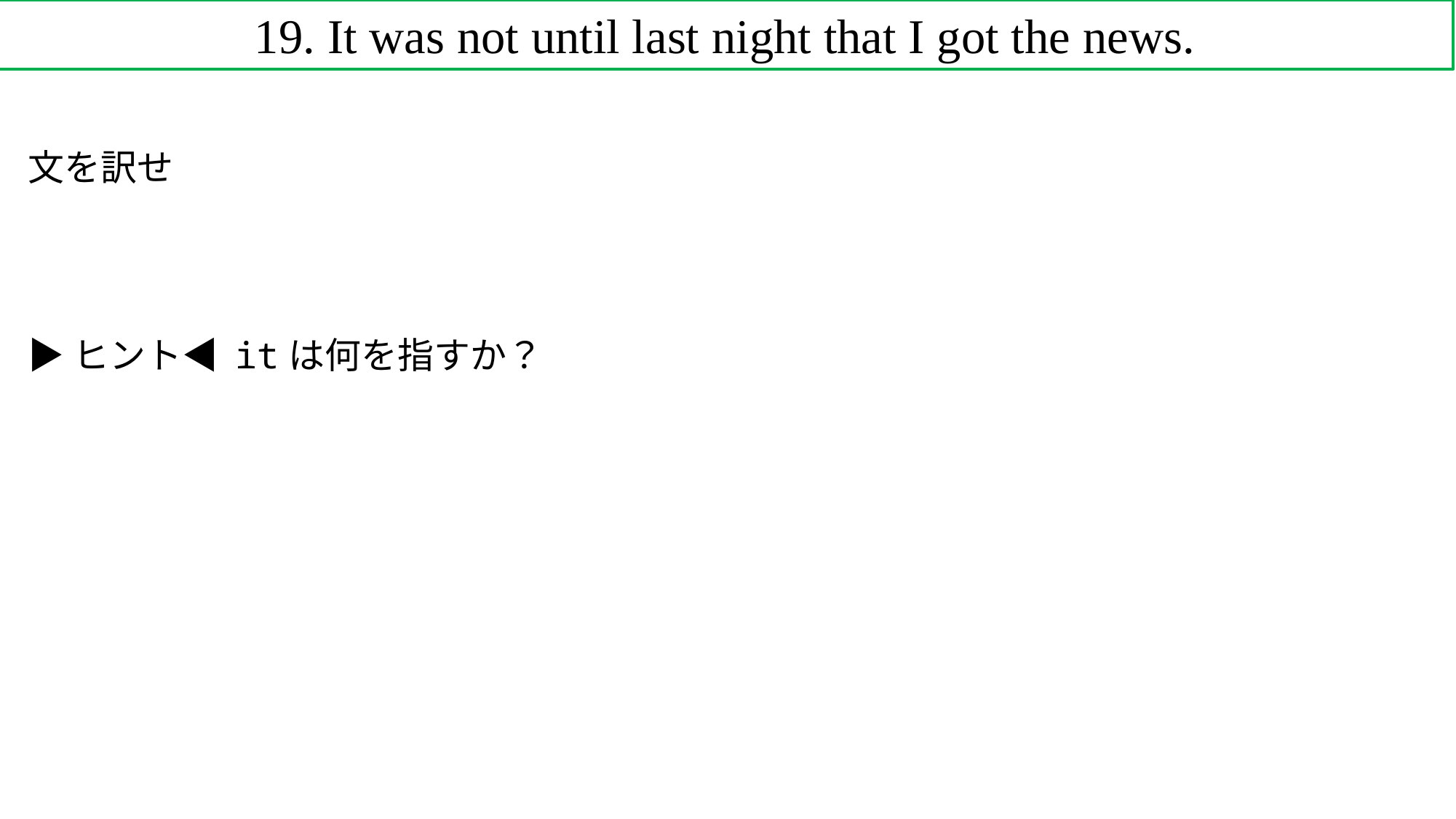

19. It was not until last night that I got the news.
文を訳せ
▶ヒント◀ itは何を指すか？